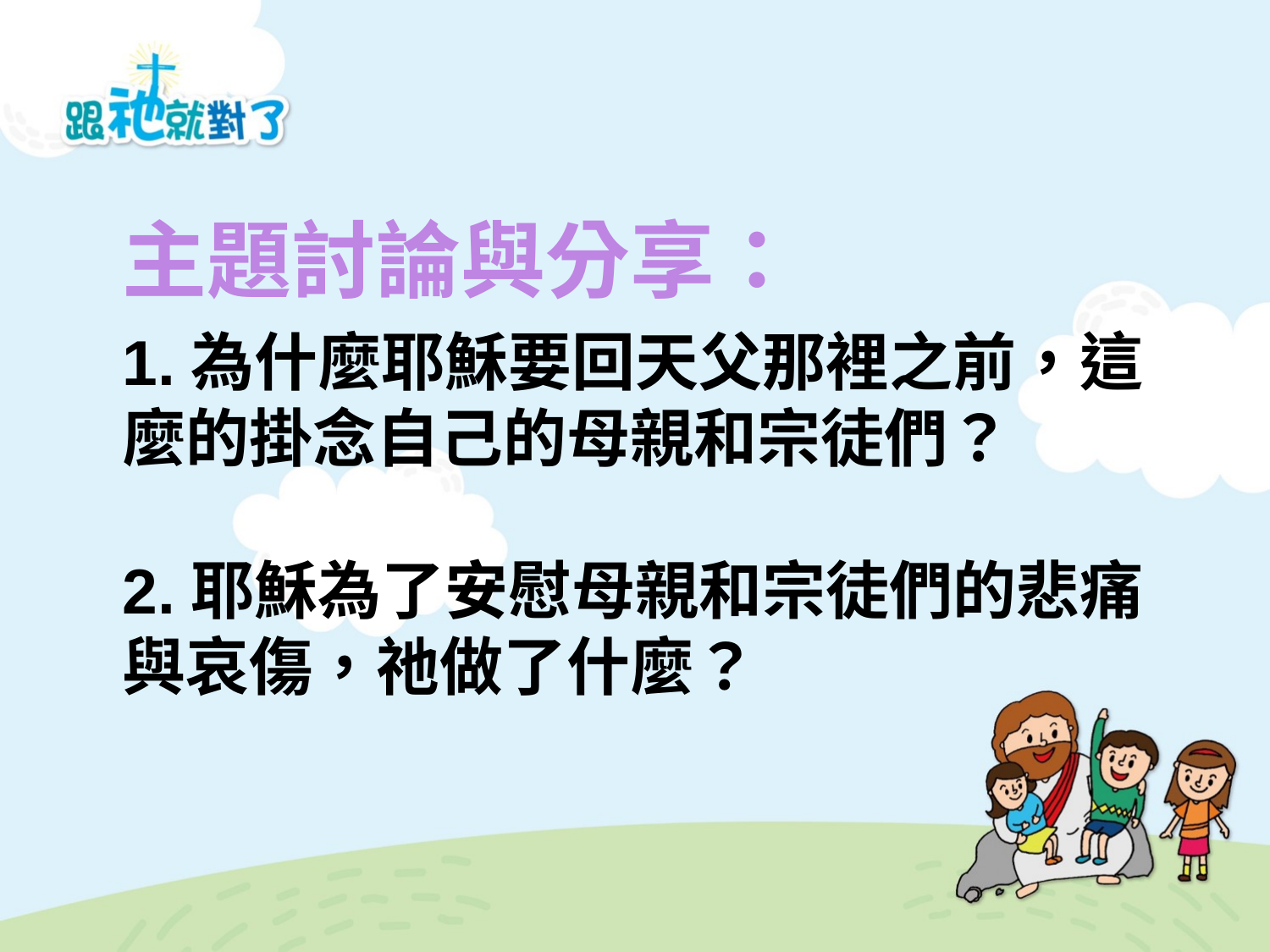

主題討論與分享：
1.為什麼耶穌要回天父那裡之前，這麼的掛念自己的母親和宗徒們？

2.耶穌為了安慰母親和宗徒們的悲痛與哀傷，祂做了什麼？